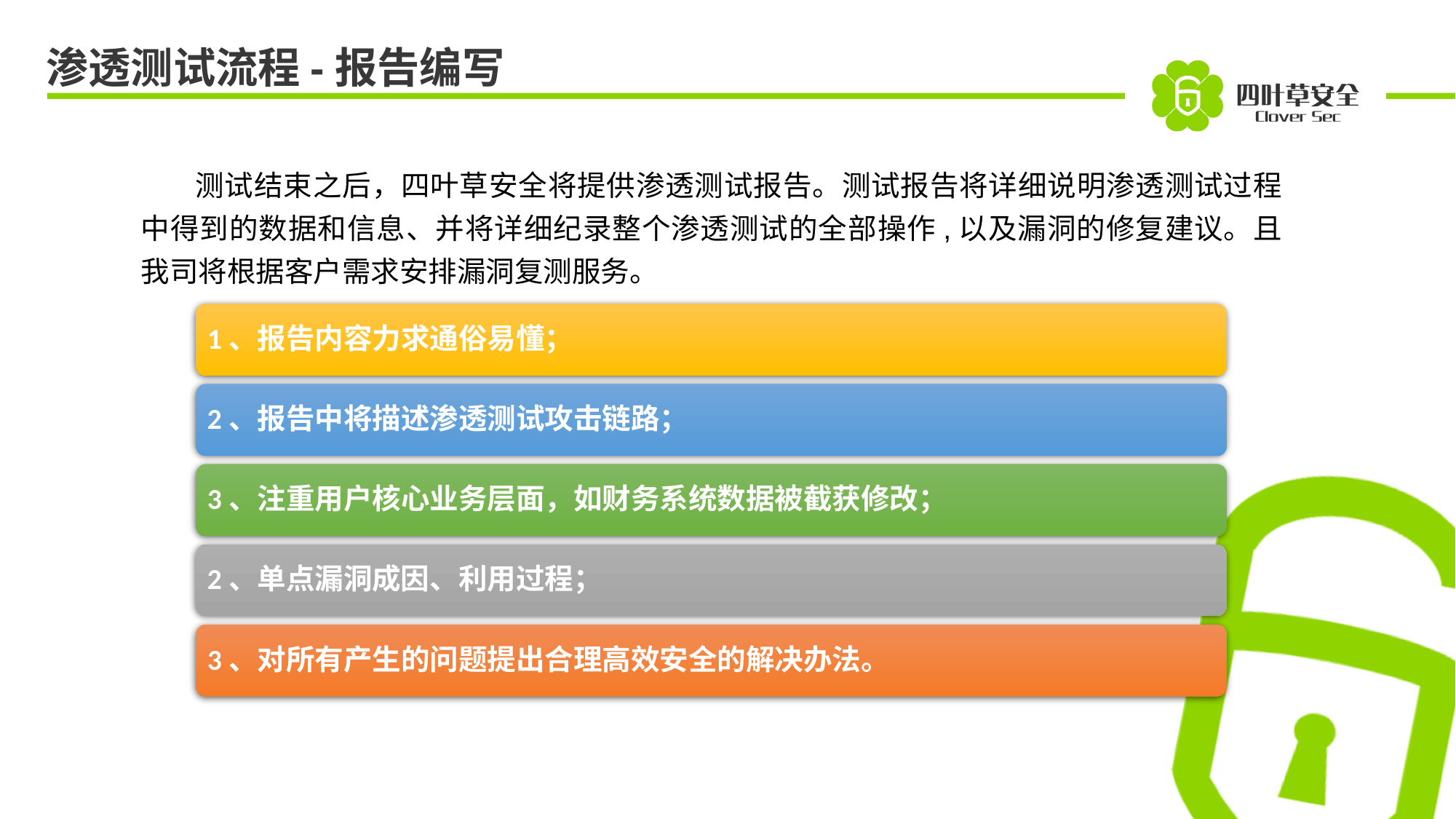

渗透测试流程-报告编写
测试结束之后，四叶草安全将提供渗透测试报告。测试报告将详细说明渗透测试过程中得到的数据和信息、并将详细纪录整个渗透测试的全部操作,以及漏洞的修复建议。且我司将根据客户需求安排漏洞复测服务。
1、报告内容力求通俗易懂；
2、报告中将描述渗透测试攻击链路；
3、注重用户核心业务层面，如财务系统数据被截获修改；
2、单点漏洞成因、利用过程；
3、对所有产生的问题提出合理高效安全的解决办法。